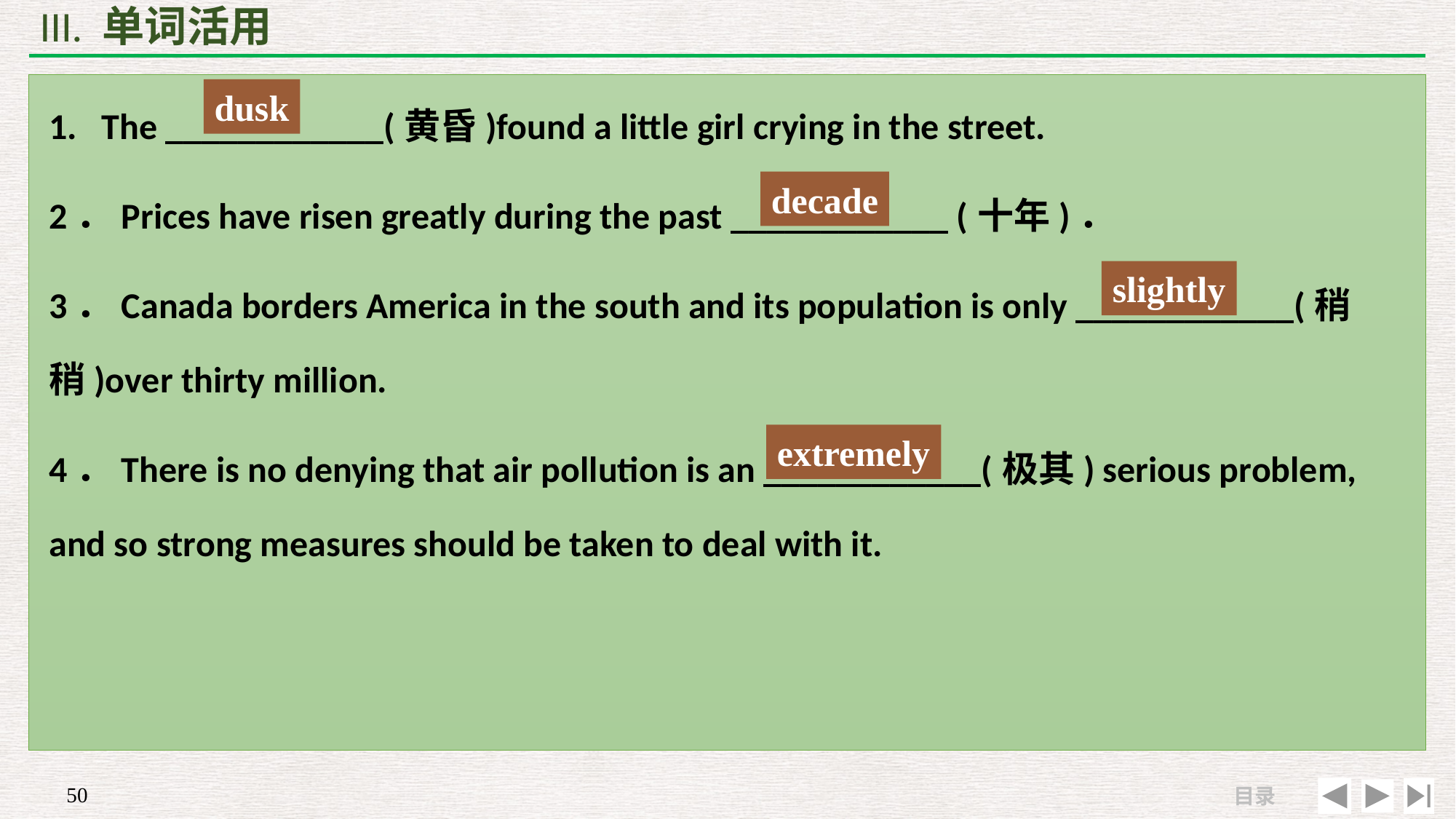

# III. 单词活用
1.   The ____________(黄昏)found a little girl crying in the street.
2．Prices have risen greatly during the past ____________ (十年)．
3．Canada borders America in the south and its population is only ____________(稍稍)over thirty million.
4．There is no denying that air pollution is an ____________(极其) serious problem, and so strong measures should be taken to deal with it.

dusk
decade
slightly
extremely